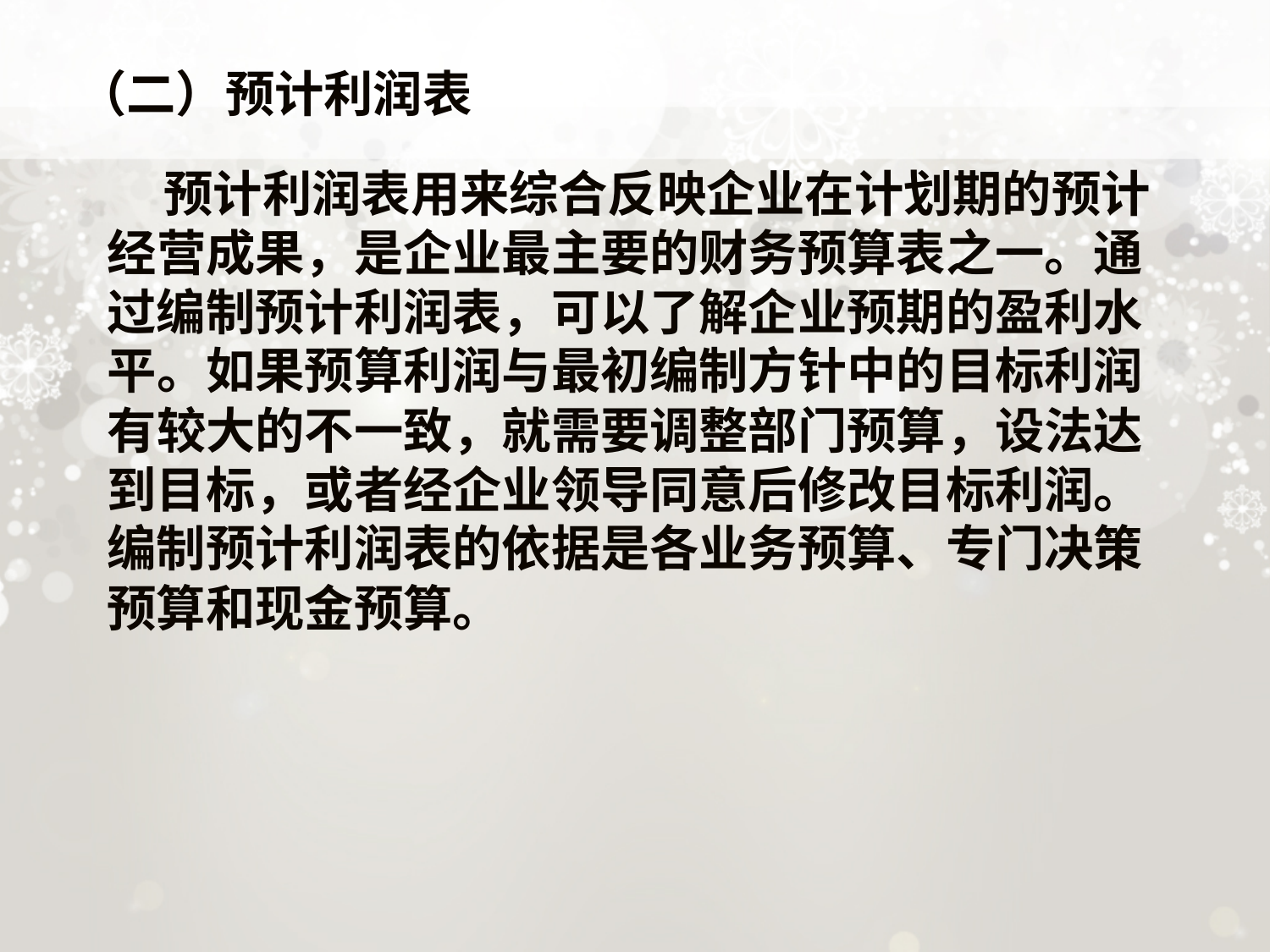

（二）预计利润表
    预计利润表用来综合反映企业在计划期的预计经营成果，是企业最主要的财务预算表之一。通过编制预计利润表，可以了解企业预期的盈利水平。如果预算利润与最初编制方针中的目标利润有较大的不一致，就需要调整部门预算，设法达到目标，或者经企业领导同意后修改目标利润。编制预计利润表的依据是各业务预算、专门决策预算和现金预算。